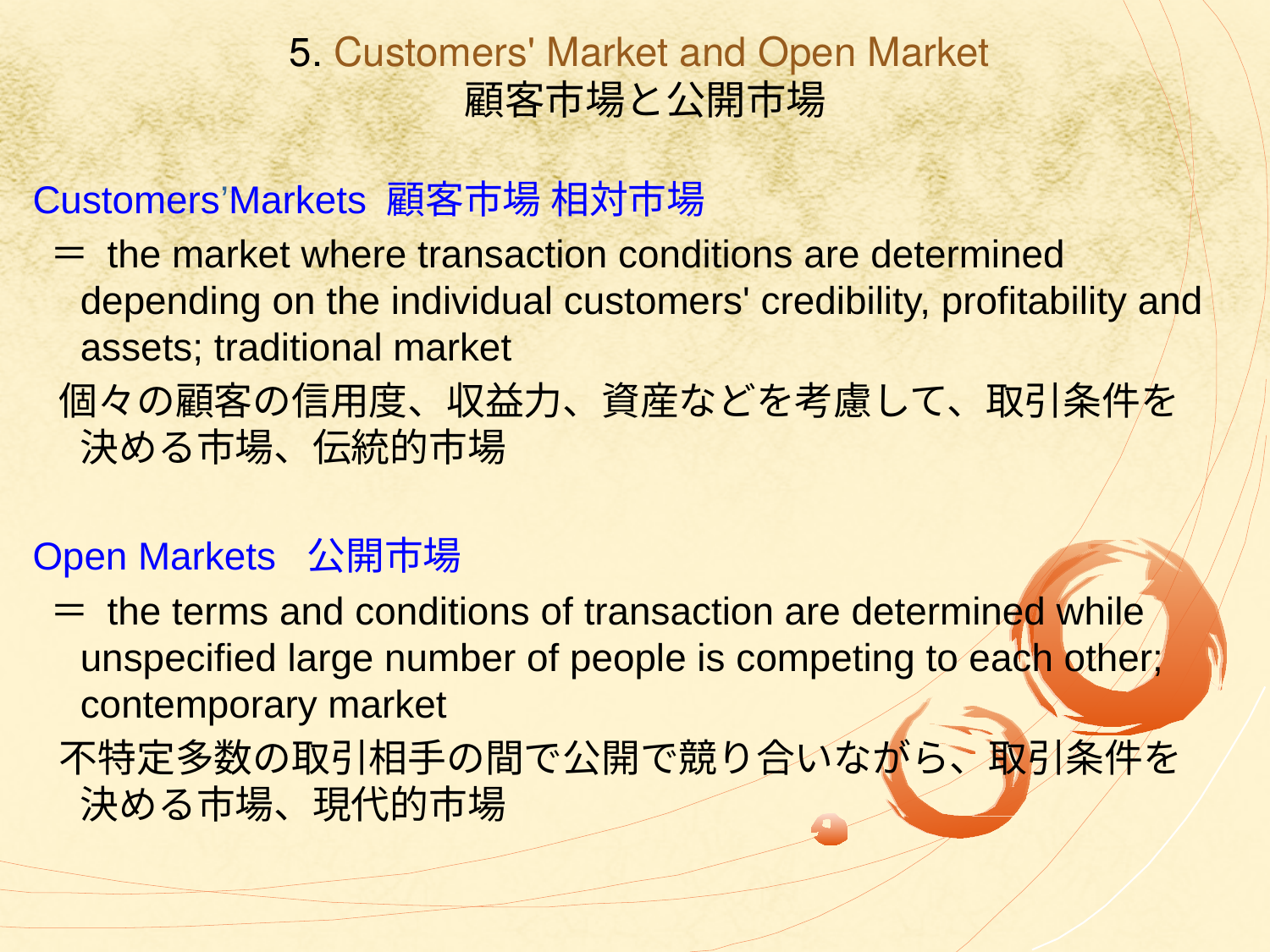

# 5. Customers' Market and Open Market 顧客市場と公開市場
Customers’Markets 顧客市場 相対市場
 ＝ the market where transaction conditions are determined depending on the individual customers' credibility, profitability and assets; traditional market
  個々の顧客の信用度、収益力、資産などを考慮して、取引条件を決める市場、伝統的市場

Open Markets  公開市場
 ＝ the terms and conditions of transaction are determined while unspecified large number of people is competing to each other; contemporary market
  不特定多数の取引相手の間で公開で競り合いながら、取引条件を決める市場、現代的市場